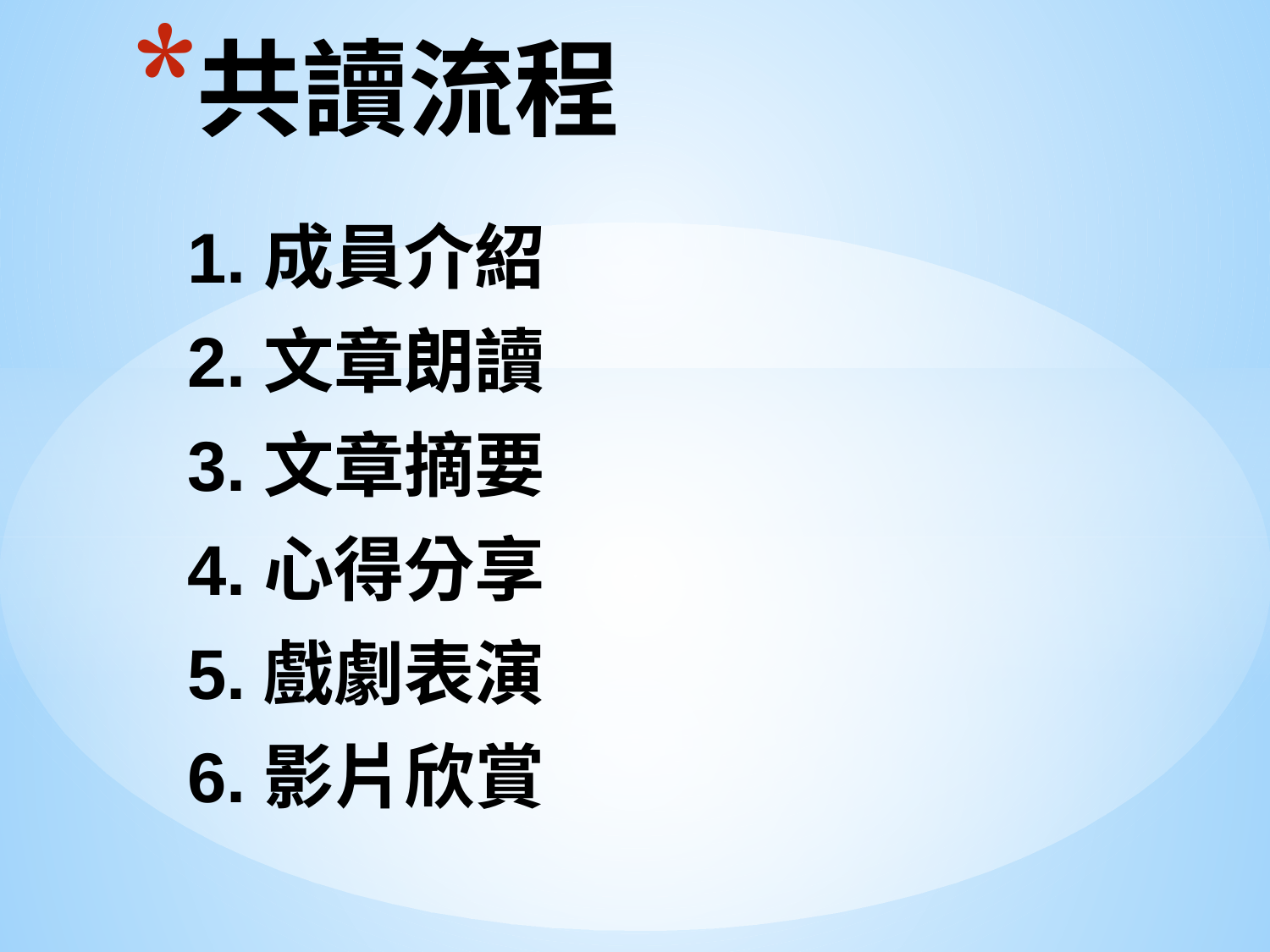

# 共讀流程
1.成員介紹
2.文章朗讀
3.文章摘要
4.心得分享
5.戲劇表演
6.影片欣賞